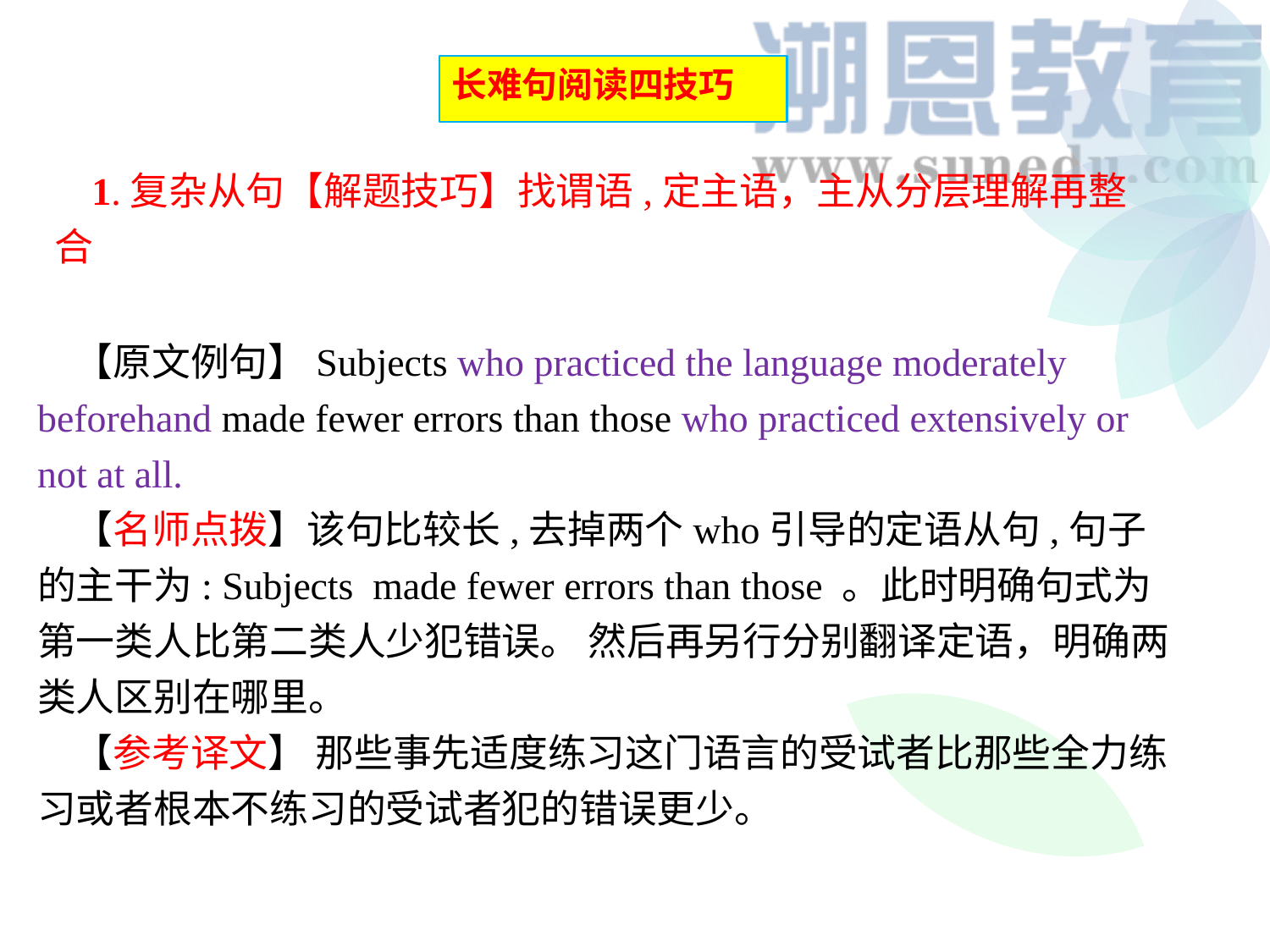

长难句阅读四技巧

1.复杂从句【解题技巧】找谓语,定主语，主从分层理解再整合

【原文例句】Subjects who practiced the language moderately beforehand made fewer errors than those who practiced extensively or not at all.
【名师点拨】该句比较长,去掉两个who引导的定语从句,句子的主干为: Subjects  made fewer errors than those 。此时明确句式为第一类人比第二类人少犯错误。 然后再另行分别翻译定语，明确两类人区别在哪里。
【参考译文】 那些事先适度练习这门语言的受试者比那些全力练习或者根本不练习的受试者犯的错误更少。